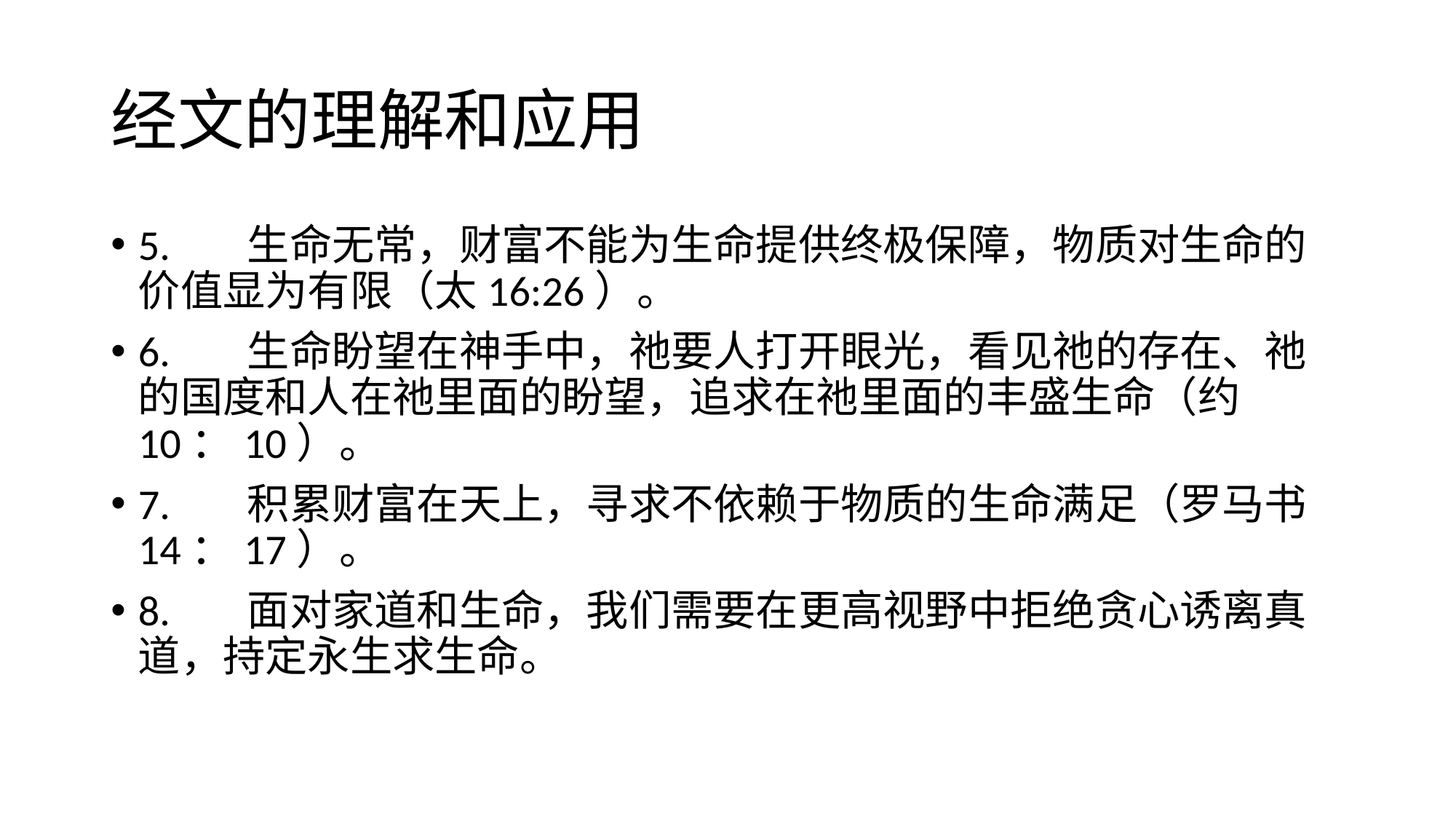

# 经文的理解和应用
5.	生命无常，财富不能为生命提供终极保障，物质对生命的价值显为有限（太16:26）。
6.	生命盼望在神手中，祂要人打开眼光，看见祂的存在、祂的国度和人在祂里面的盼望，追求在祂里面的丰盛生命（约10：10）。
7.	积累财富在天上，寻求不依赖于物质的生命满足（罗马书14：17）。
8.	面对家道和生命，我们需要在更高视野中拒绝贪心诱离真道，持定永生求生命。